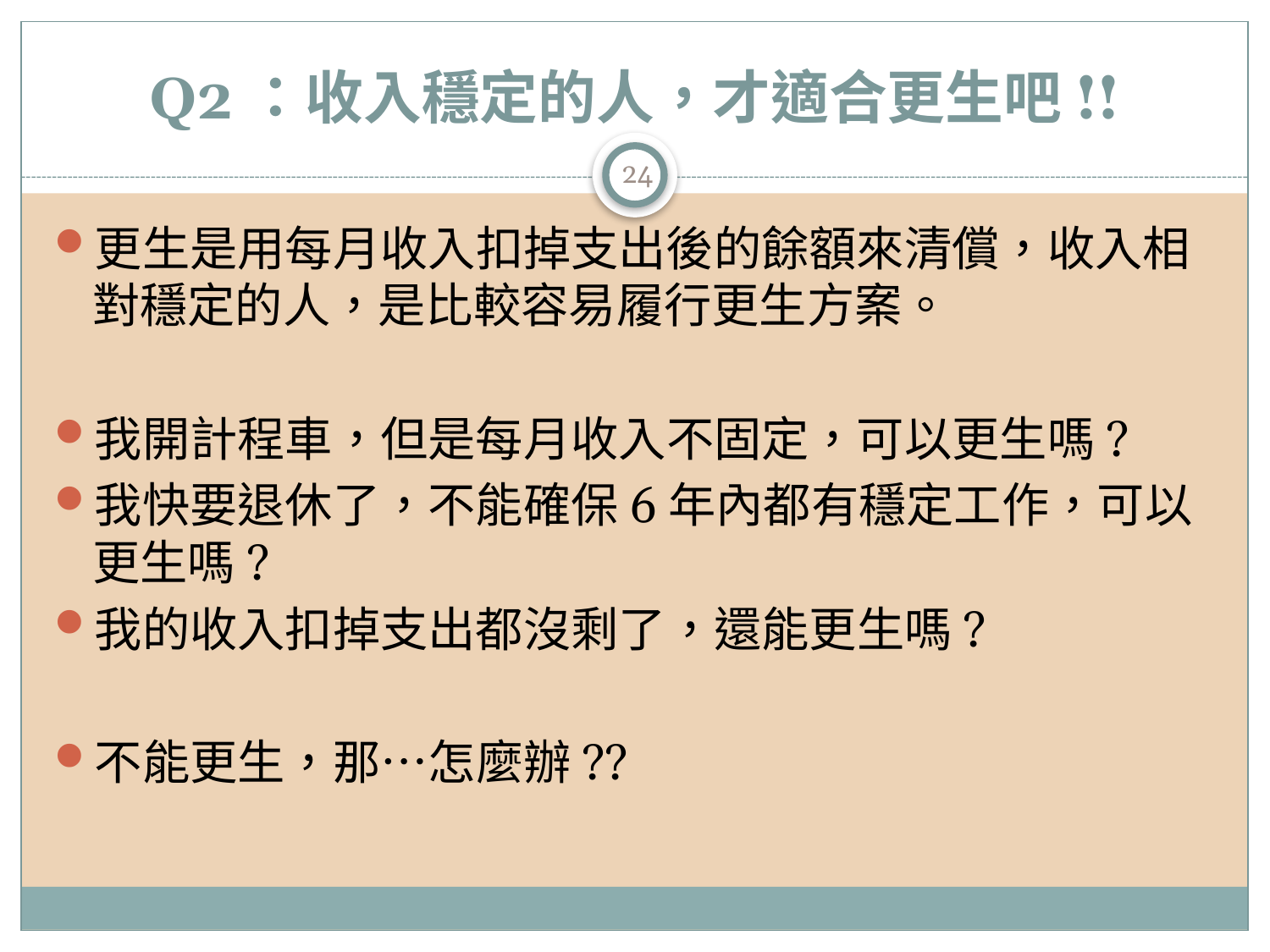

# Q2：收入穩定的人，才適合更生吧!!
24
更生是用每月收入扣掉支出後的餘額來清償，收入相對穩定的人，是比較容易履行更生方案。

我開計程車，但是每月收入不固定，可以更生嗎?
我快要退休了，不能確保6年內都有穩定工作，可以更生嗎?
我的收入扣掉支出都沒剩了，還能更生嗎?

不能更生，那…怎麼辦??